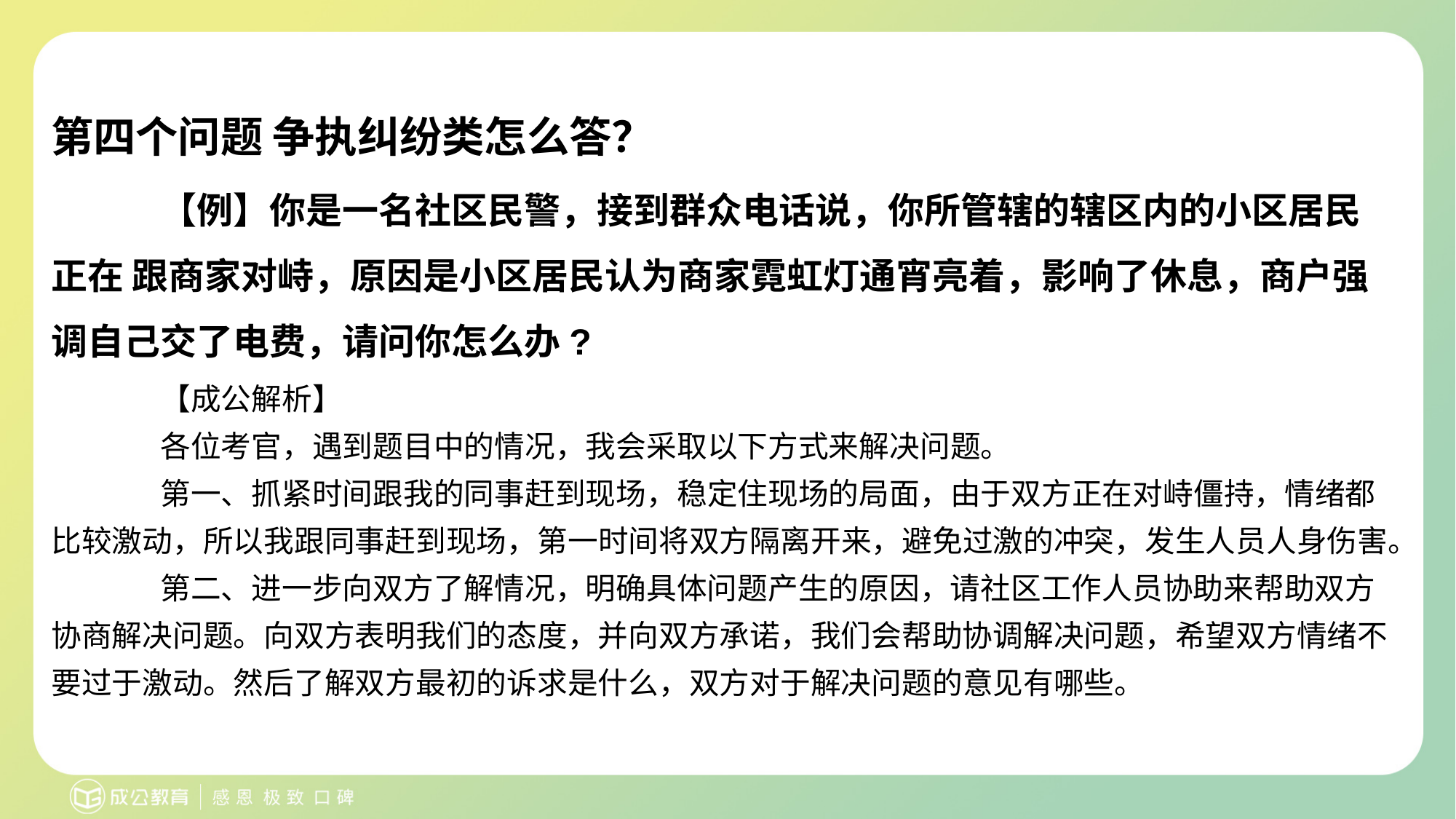

# 第四个问题 争执纠纷类怎么答？
【例】你是一名社区民警，接到群众电话说，你所管辖的辖区内的小区居民正在 跟商家对峙，原因是小区居民认为商家霓虹灯通宵亮着，影响了休息，商户强 调自己交了电费，请问你怎么办?
【成公解析】
各位考官，遇到题目中的情况，我会采取以下方式来解决问题。
第一、抓紧时间跟我的同事赶到现场，稳定住现场的局面，由于双方正在对峙僵持，情绪都比较激动，所以我跟同事赶到现场，第一时间将双方隔离开来，避免过激的冲突，发生人员人身伤害。
第二、进一步向双方了解情况，明确具体问题产生的原因，请社区工作人员协助来帮助双方协商解决问题。向双方表明我们的态度，并向双方承诺，我们会帮助协调解决问题，希望双方情绪不要过于激动。然后了解双方最初的诉求是什么，双方对于解决问题的意见有哪些。